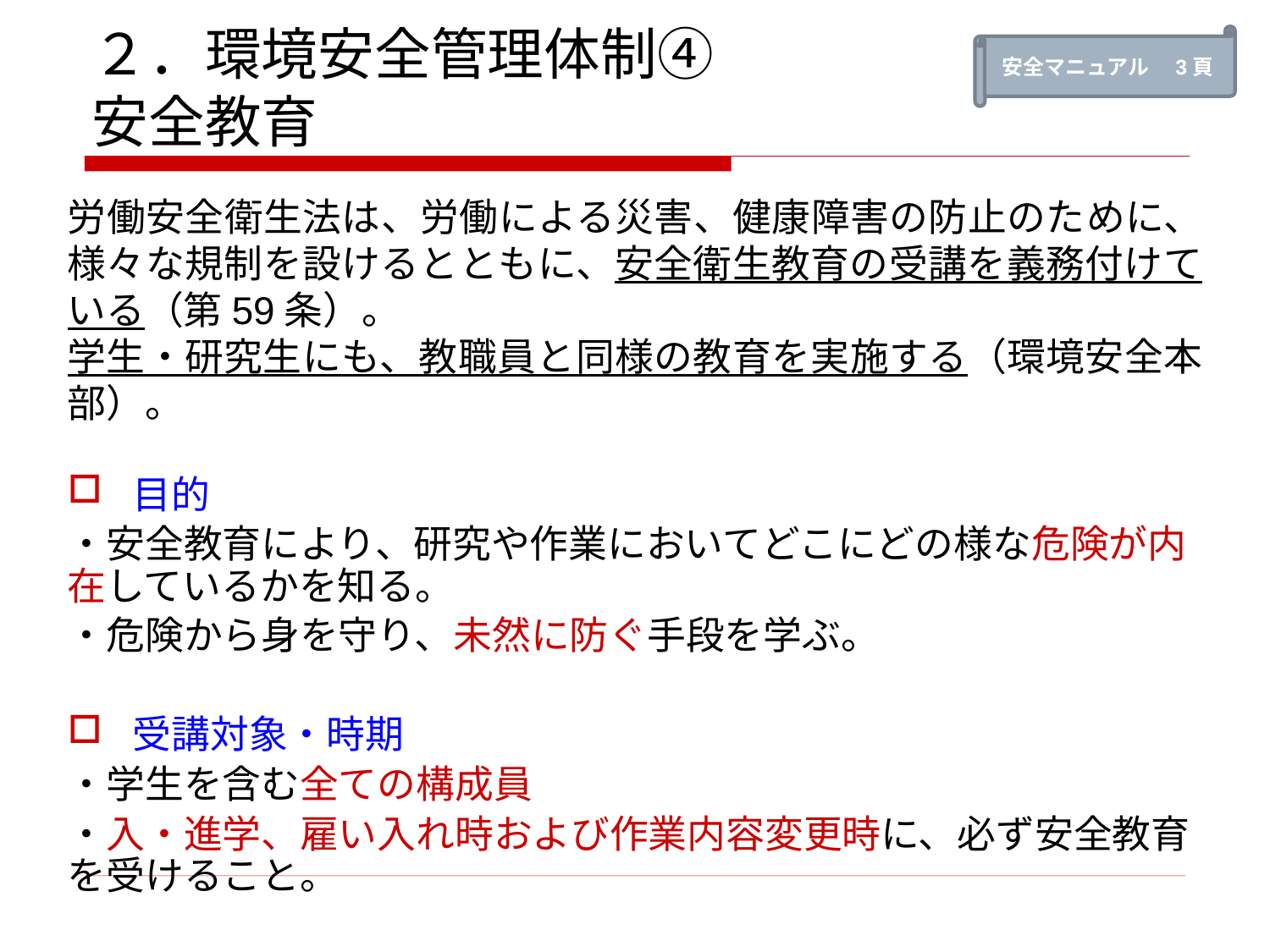

安全マニュアル　3頁
# ２．環境安全管理体制④　 安全教育
労働安全衛生法は、労働による災害、健康障害の防止のために、様々な規制を設けるとともに、安全衛生教育の受講を義務付けている（第59条）。
学生・研究生にも、教職員と同様の教育を実施する（環境安全本部）。

目的
・安全教育により、研究や作業においてどこにどの様な危険が内在しているかを知る。
・危険から身を守り、未然に防ぐ手段を学ぶ。

受講対象・時期
・学生を含む全ての構成員
・入・進学、雇い入れ時および作業内容変更時に、必ず安全教育を受けること。